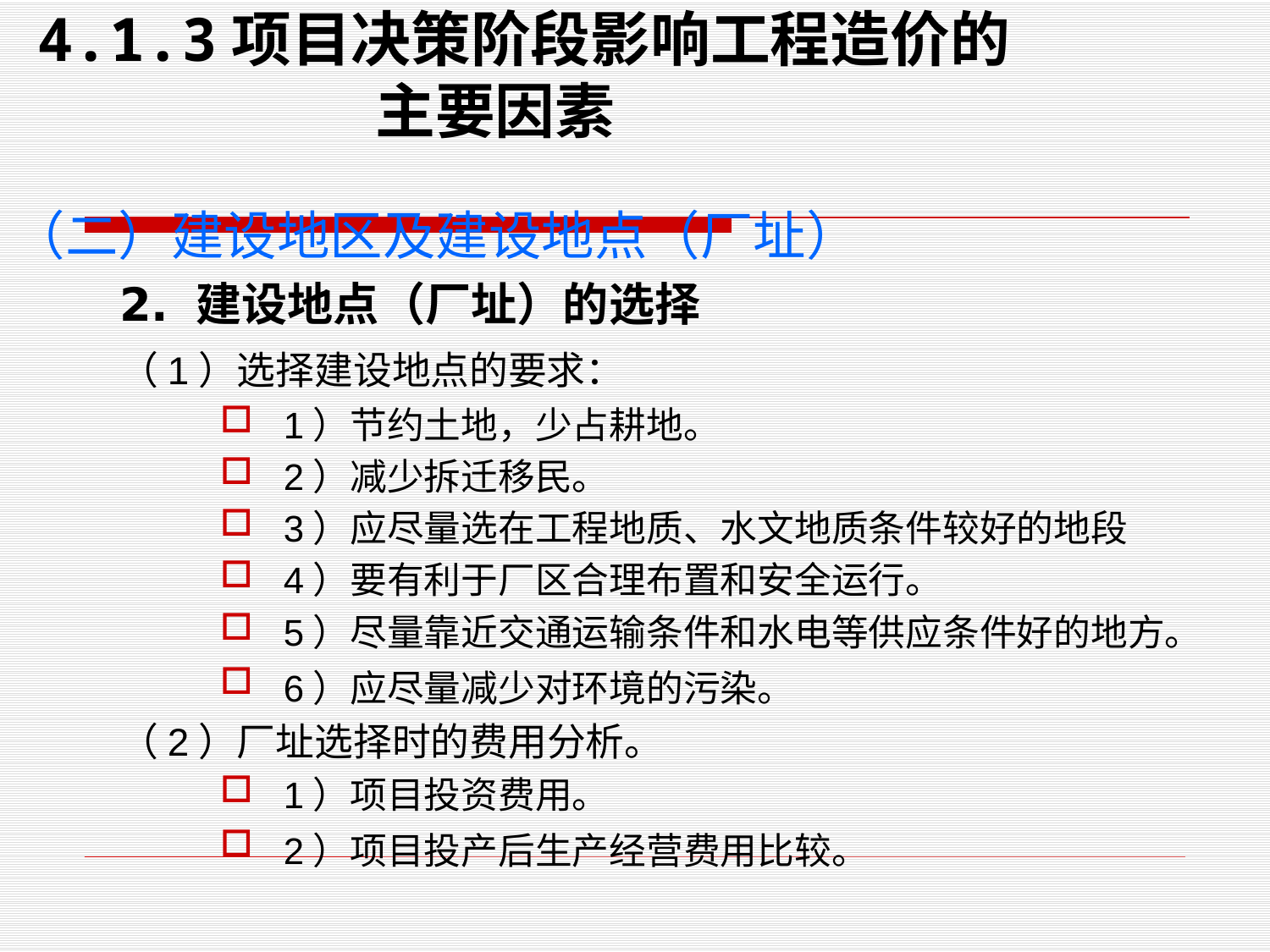

# 4.1.3项目决策阶段影响工程造价的 主要因素
（二）建设地区及建设地点（厂址）
2. 建设地点（厂址）的选择
（1）选择建设地点的要求：
1）节约土地，少占耕地。
2）减少拆迁移民。
3）应尽量选在工程地质、水文地质条件较好的地段
4）要有利于厂区合理布置和安全运行。
5）尽量靠近交通运输条件和水电等供应条件好的地方。
6）应尽量减少对环境的污染。
（2）厂址选择时的费用分析。
1）项目投资费用。
2）项目投产后生产经营费用比较。